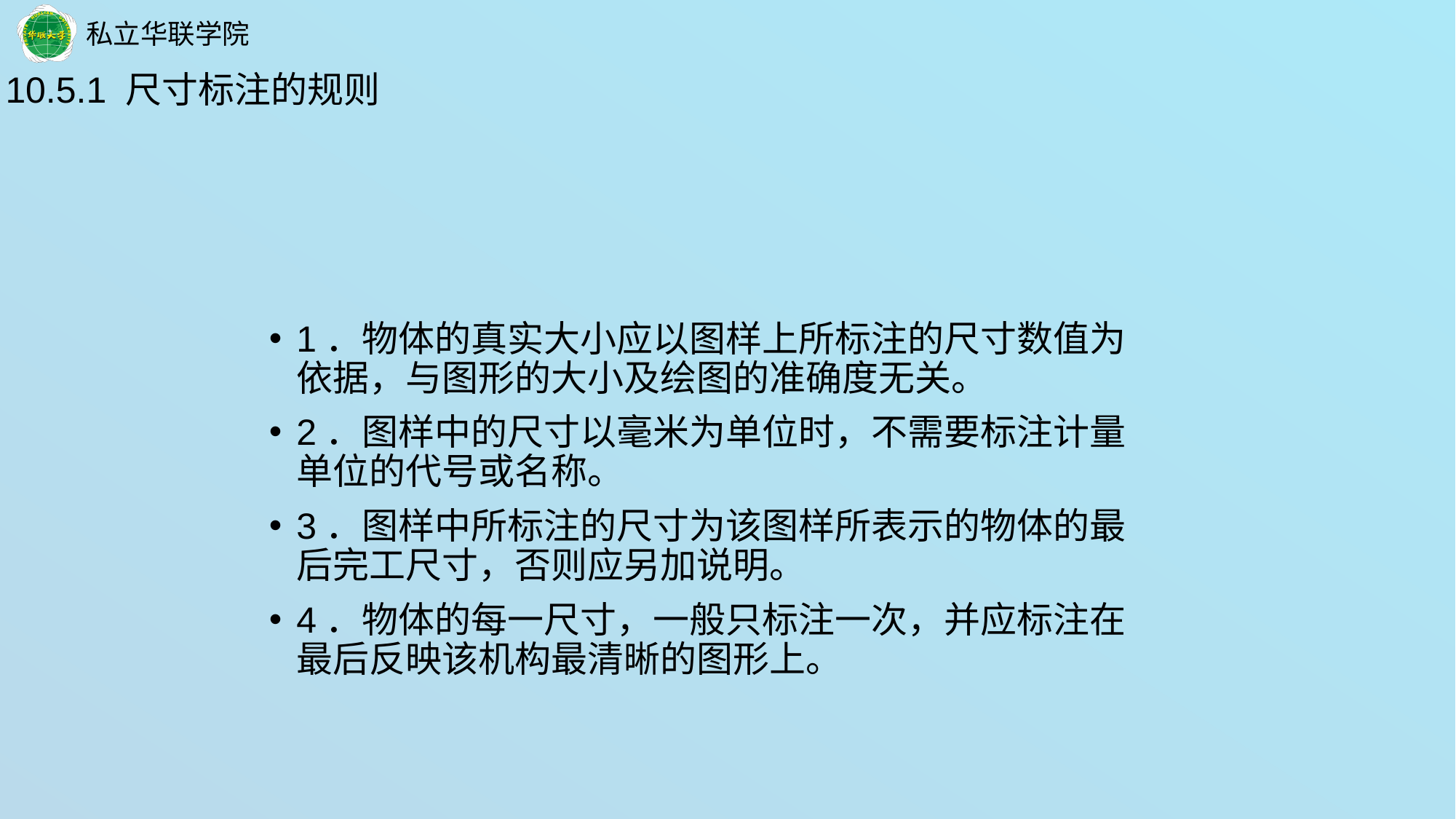

10.5.1 尺寸标注的规则
1．物体的真实大小应以图样上所标注的尺寸数值为依据，与图形的大小及绘图的准确度无关。
2．图样中的尺寸以毫米为单位时，不需要标注计量单位的代号或名称。
3．图样中所标注的尺寸为该图样所表示的物体的最后完工尺寸，否则应另加说明。
4．物体的每一尺寸，一般只标注一次，并应标注在最后反映该机构最清晰的图形上。